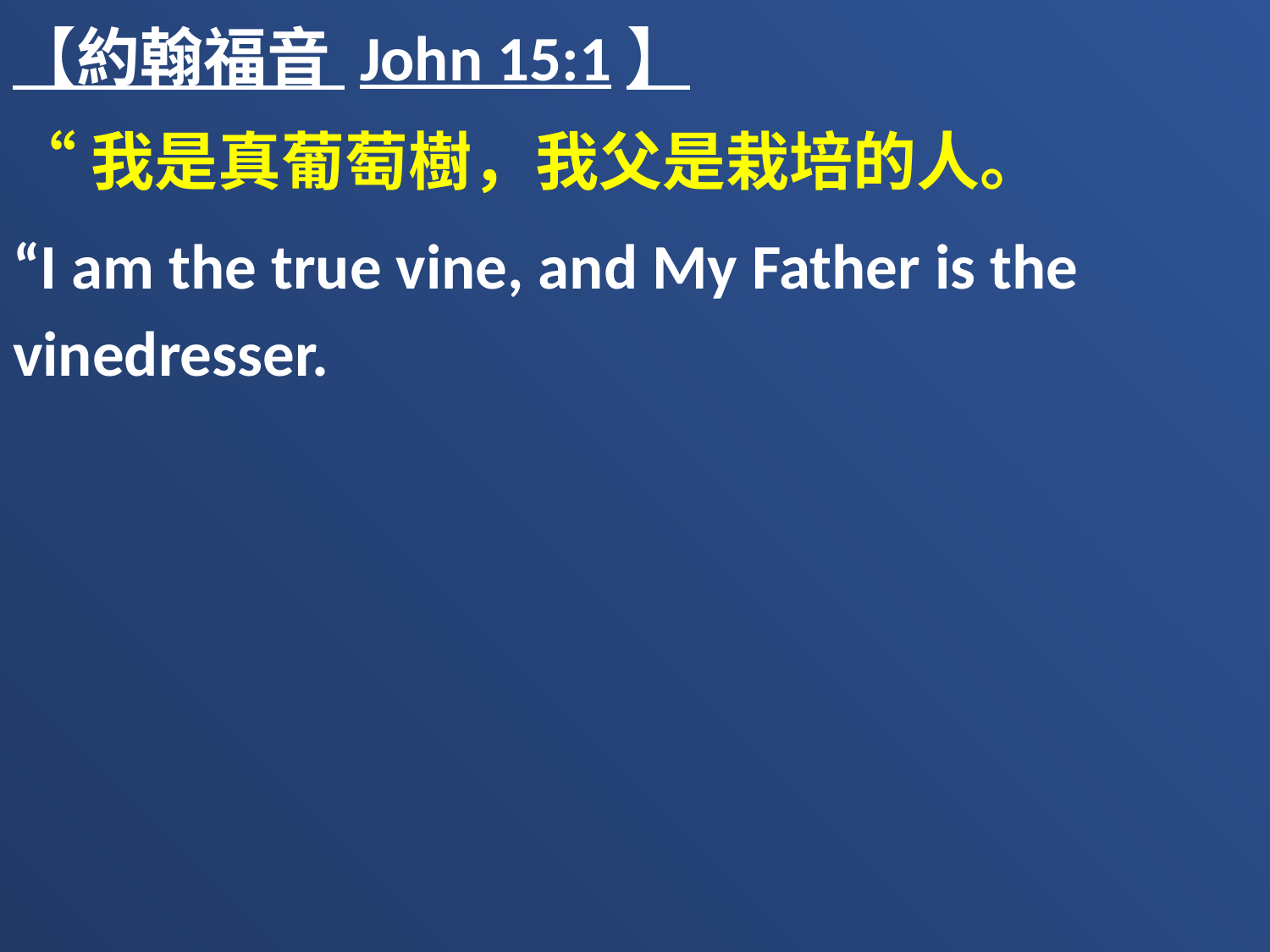

【約翰福音 John 15:1】
“我是真葡萄樹，我父是栽培的人。
“I am the true vine, and My Father is the vinedresser.